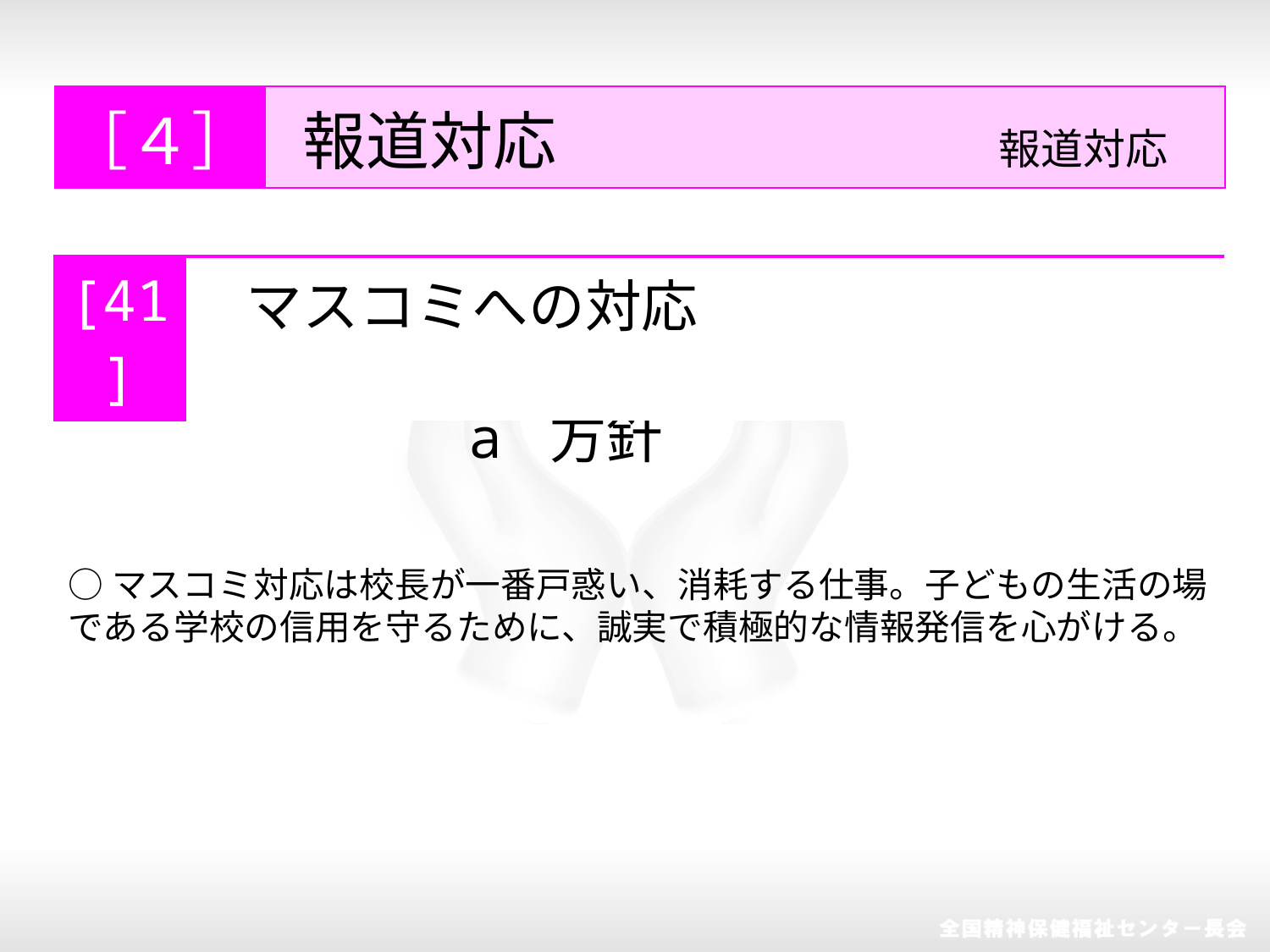

| ［４］ | 報道対応　 　　　　　　　　　報道対応 |
| --- | --- |
| [41] | マスコミへの対応 |
| --- | --- |
a 方針
○マスコミ対応は校長が一番戸惑い、消耗する仕事。子どもの生活の場である学校の信用を守るために、誠実で積極的な情報発信を心がける。